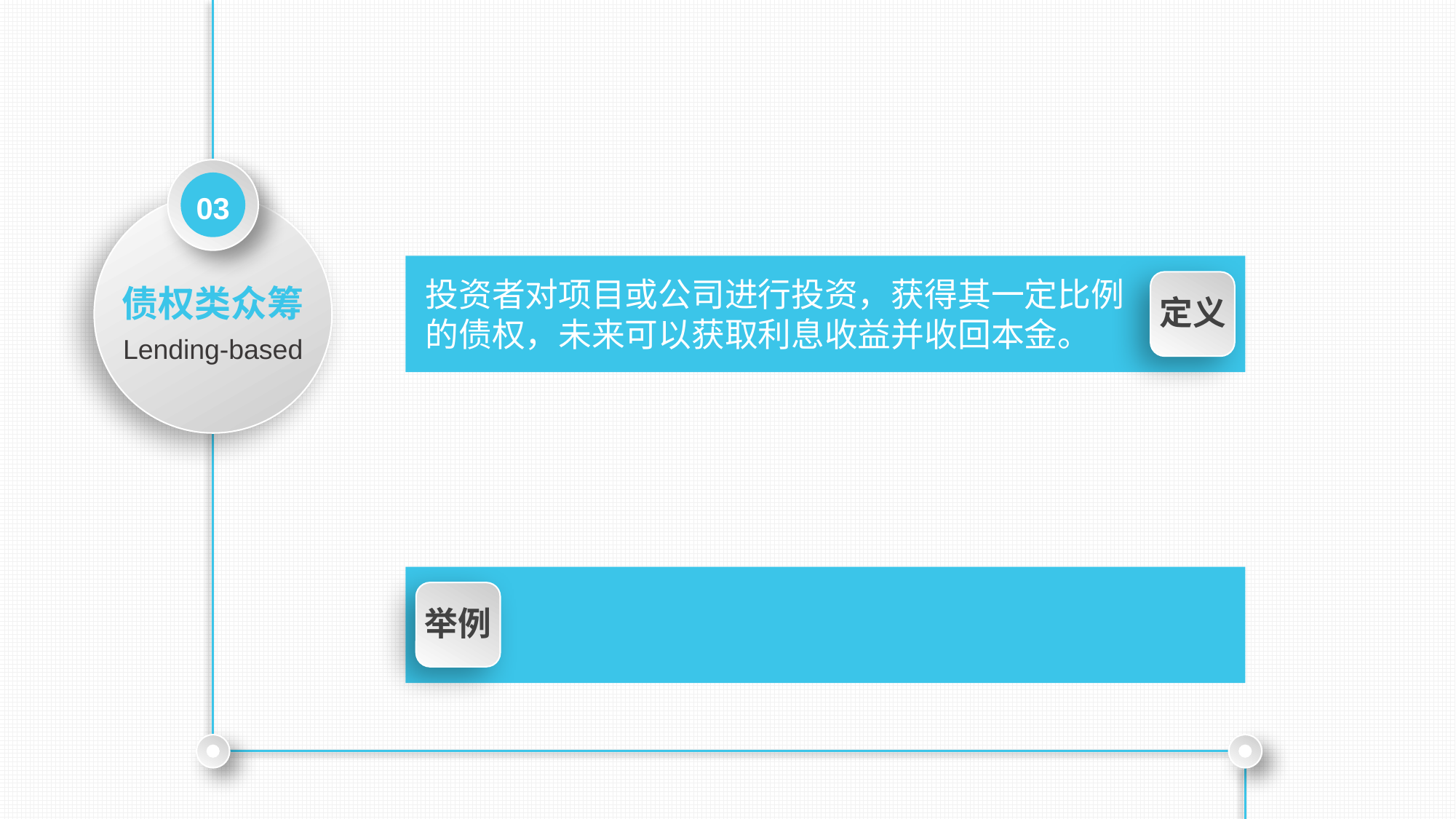

03

投资者对项目或公司进行投资，获得其一定比例的债权，未来可以获取利息收益并收回本金。

定义
债权类众筹

Lending-based

举例